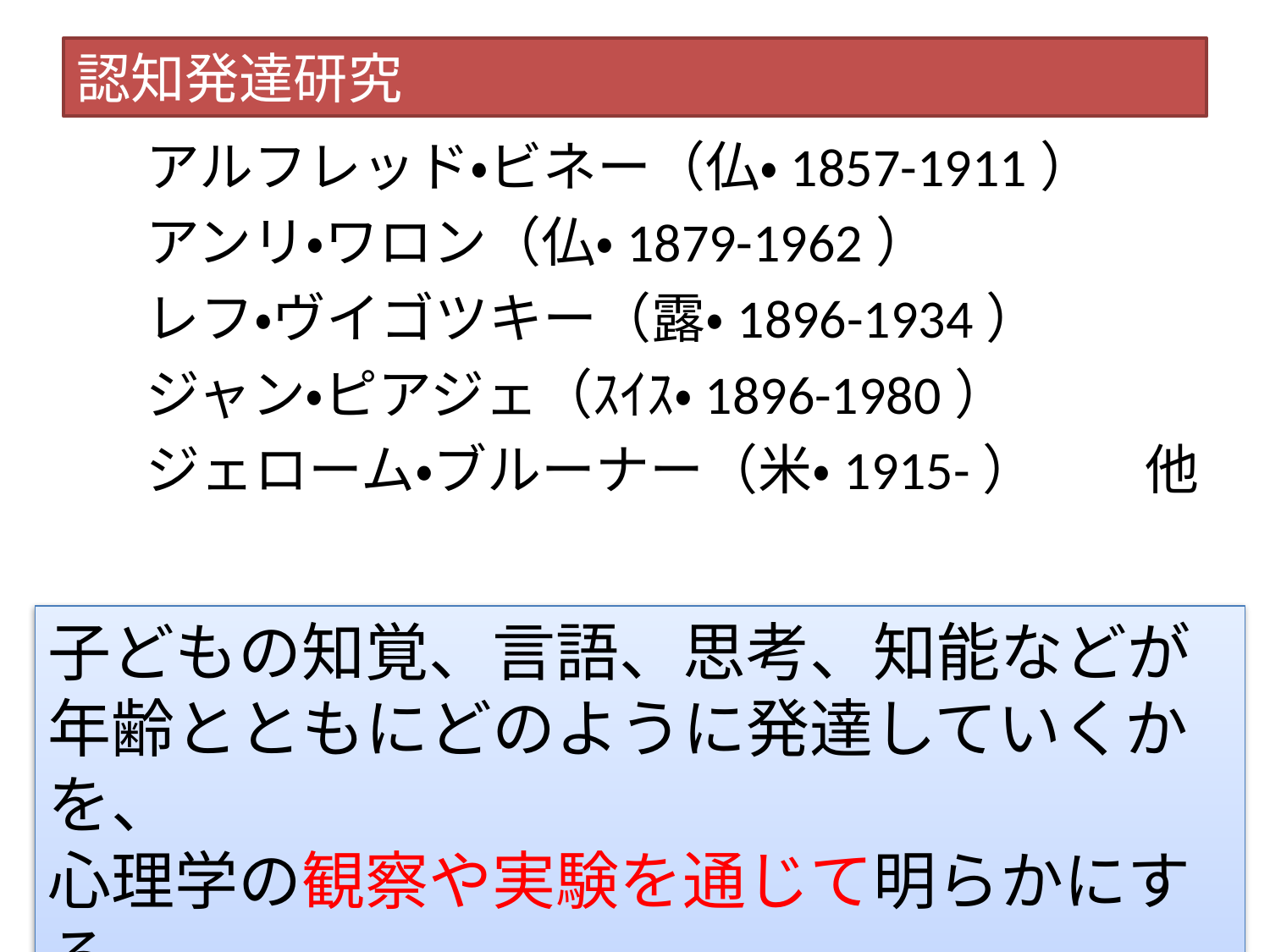

# 認知発達研究
　　アルフレッド・ビネー（仏・1857-1911）
　　アンリ・ワロン（仏・1879-1962）
　　レフ・ヴイゴツキー（露・1896-1934）
　　ジャン・ピアジェ（ｽｲｽ・1896-1980）
　　ジェローム・ブルーナー（米・1915-）　　他

子どもの知覚、言語、思考、知能などが
年齢とともにどのように発達していくかを、
心理学の観察や実験を通じて明らかにする